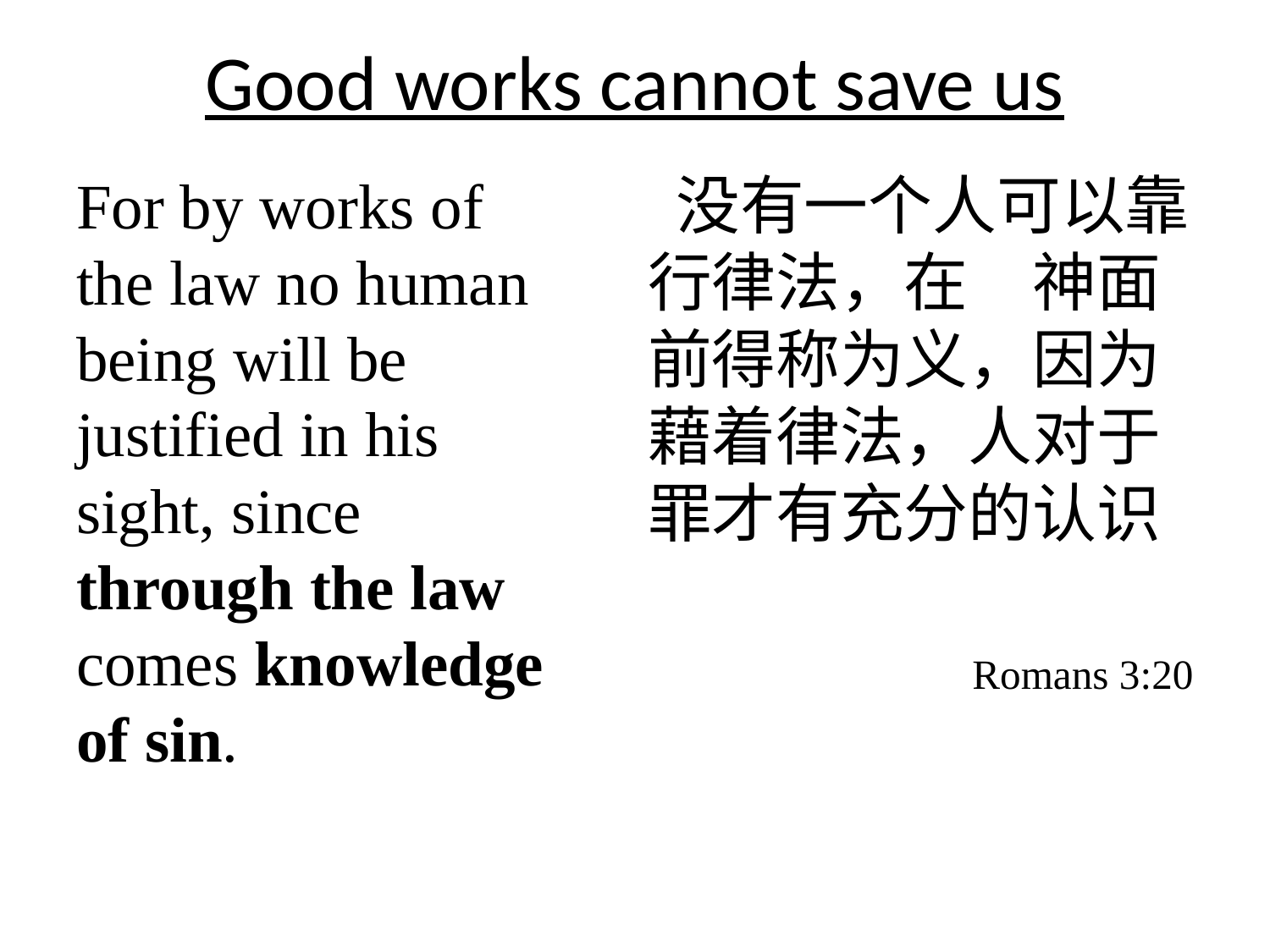

# Good works cannot save us
For by works of the law no human being will be justified in his sight, since through the law comes knowledge of sin.
 没有一个人可以靠行律法，在　神面前得称为义，因为藉着律法，人对于罪才有充分的认识

Romans 3:20